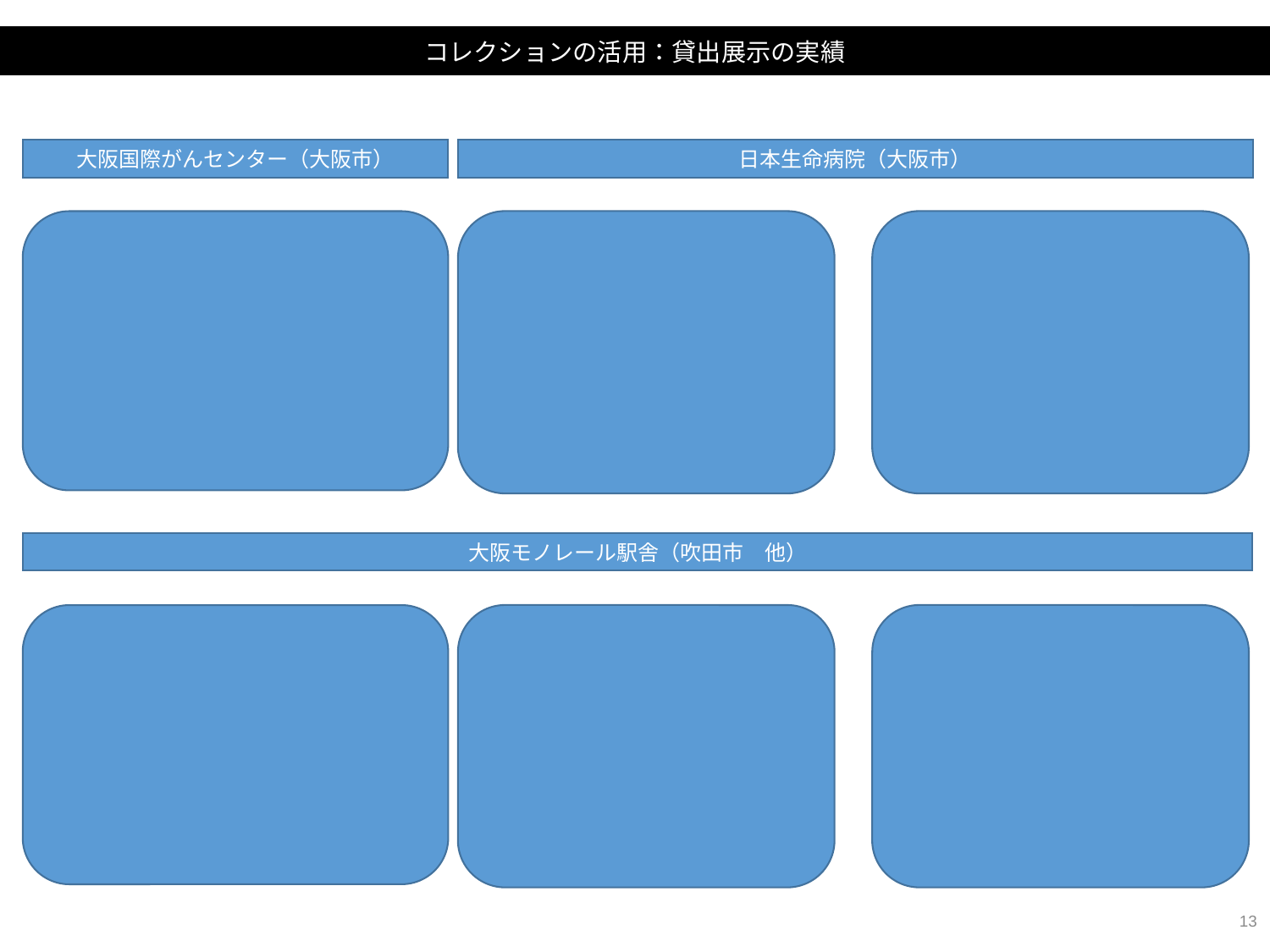

コレクションの活用：貸出展示の実績
大阪国際がんセンター（大阪市）
日本生命病院（大阪市）

大阪モノレール駅舎（吹田市　他）

13